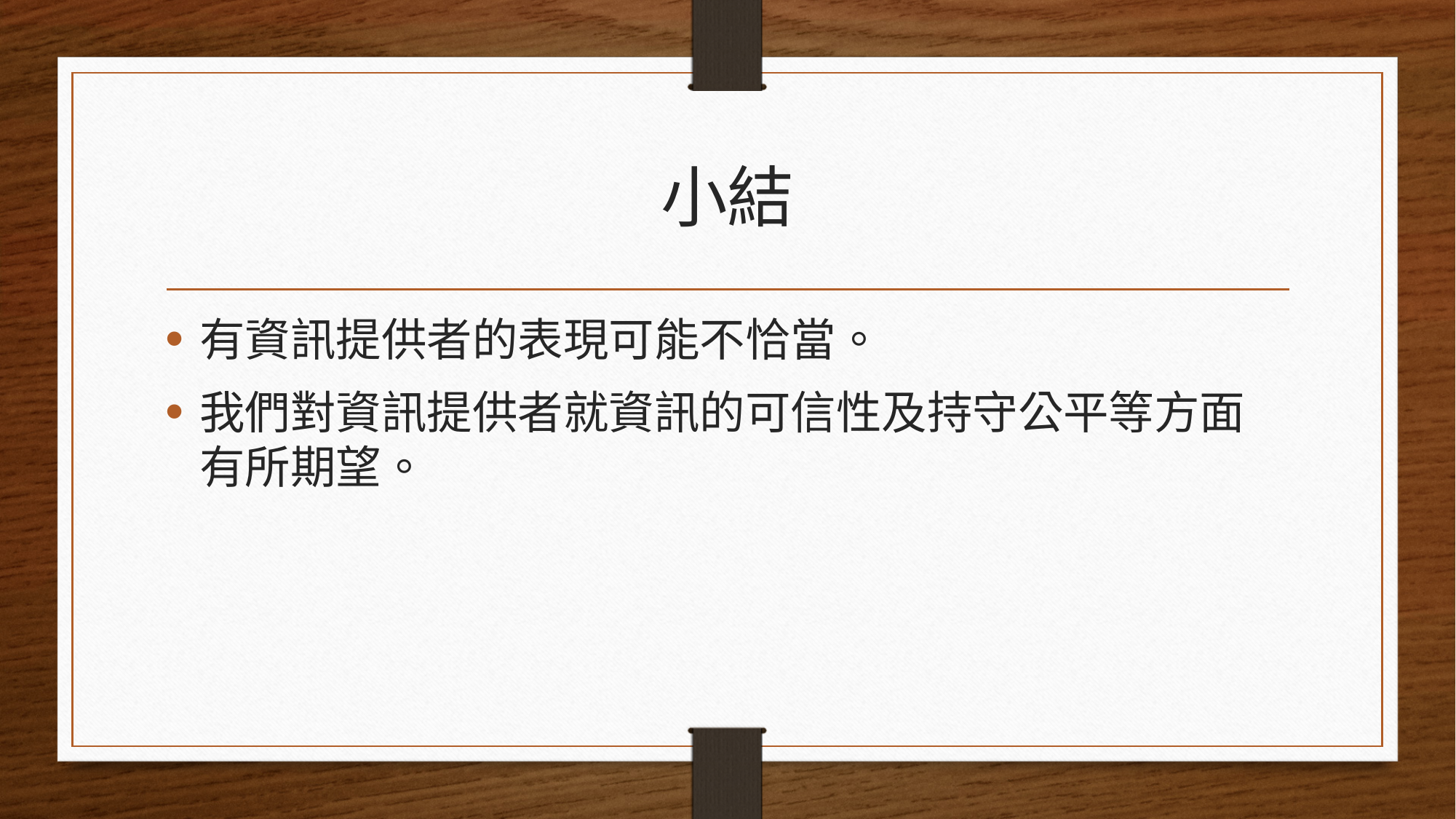

# 小結
有資訊提供者的表現可能不恰當。
我們對資訊提供者就資訊的可信性及持守公平等方面有所期望。